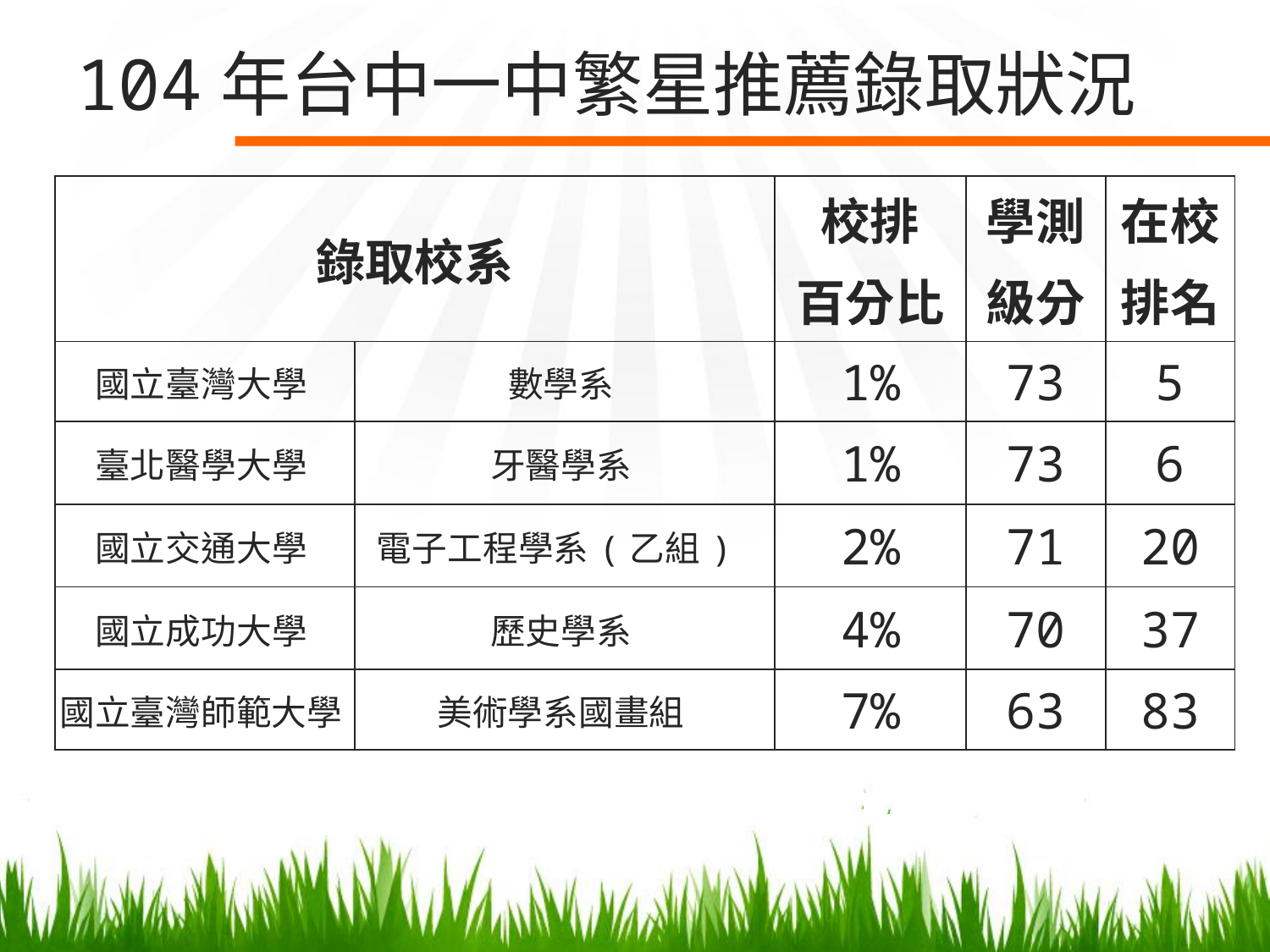

# 104年台中一中繁星推薦錄取狀況
| 錄取校系 |  | 校排 百分比 | 學測 級分 | 在校 排名 |
| --- | --- | --- | --- | --- |
| 國立臺灣大學 | 數學系 | 1% | 73 | 5 |
| 臺北醫學大學 | 牙醫學系 | 1% | 73 | 6 |
| 國立交通大學 | 電子工程學系(乙組) | 2% | 71 | 20 |
| 國立成功大學 | 歷史學系 | 4% | 70 | 37 |
| 國立臺灣師範大學 | 美術學系國畫組 | 7% | 63 | 83 |